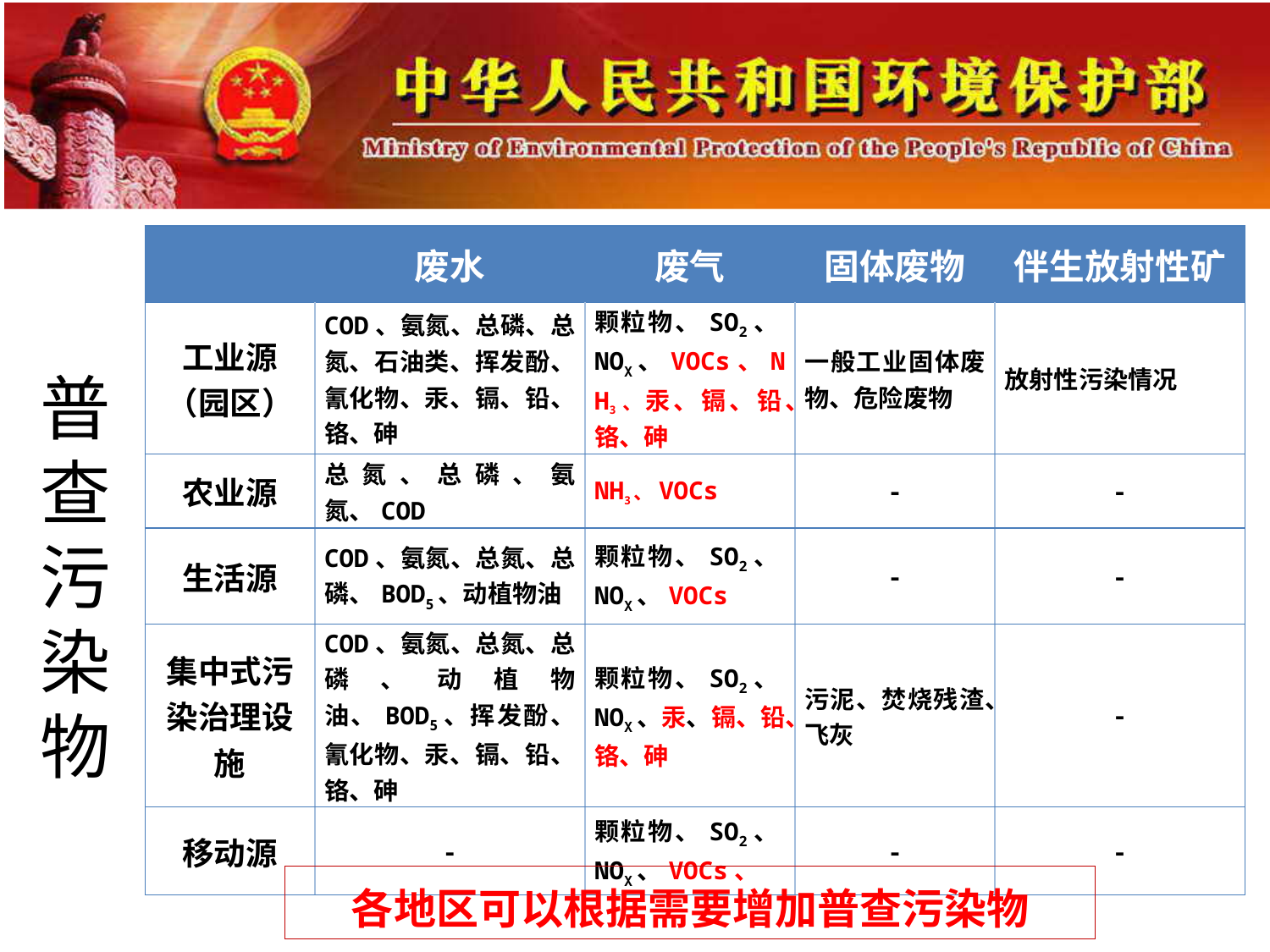

|  | 废水 | 废气 | 固体废物 | 伴生放射性矿 |
| --- | --- | --- | --- | --- |
| 工业源 （园区） | COD、氨氮、总磷、总氮、石油类、挥发酚、氰化物、汞、镉、铅、铬、砷 | 颗粒物、SO2、NOX、VOCs、NH3、汞、镉、铅、铬、砷 | 一般工业固体废物、危险废物 | 放射性污染情况 |
| 农业源 | 总氮、总磷、氨氮、COD | NH3、VOCs | - | - |
| 生活源 | COD、氨氮、总氮、总磷、BOD5、动植物油 | 颗粒物、SO2、NOX、VOCs | - | - |
| 集中式污染治理设施 | COD、氨氮、总氮、总磷、动植物油、BOD5、挥发酚、氰化物、汞、镉、铅、铬、砷 | 颗粒物、SO2、NOX、汞、镉、铅、铬、砷 | 污泥、焚烧残渣、飞灰 | - |
| 移动源 | - | 颗粒物、SO2、NOX、VOCs、 | - | - |
# 普查污染物
各地区可以根据需要增加普查污染物